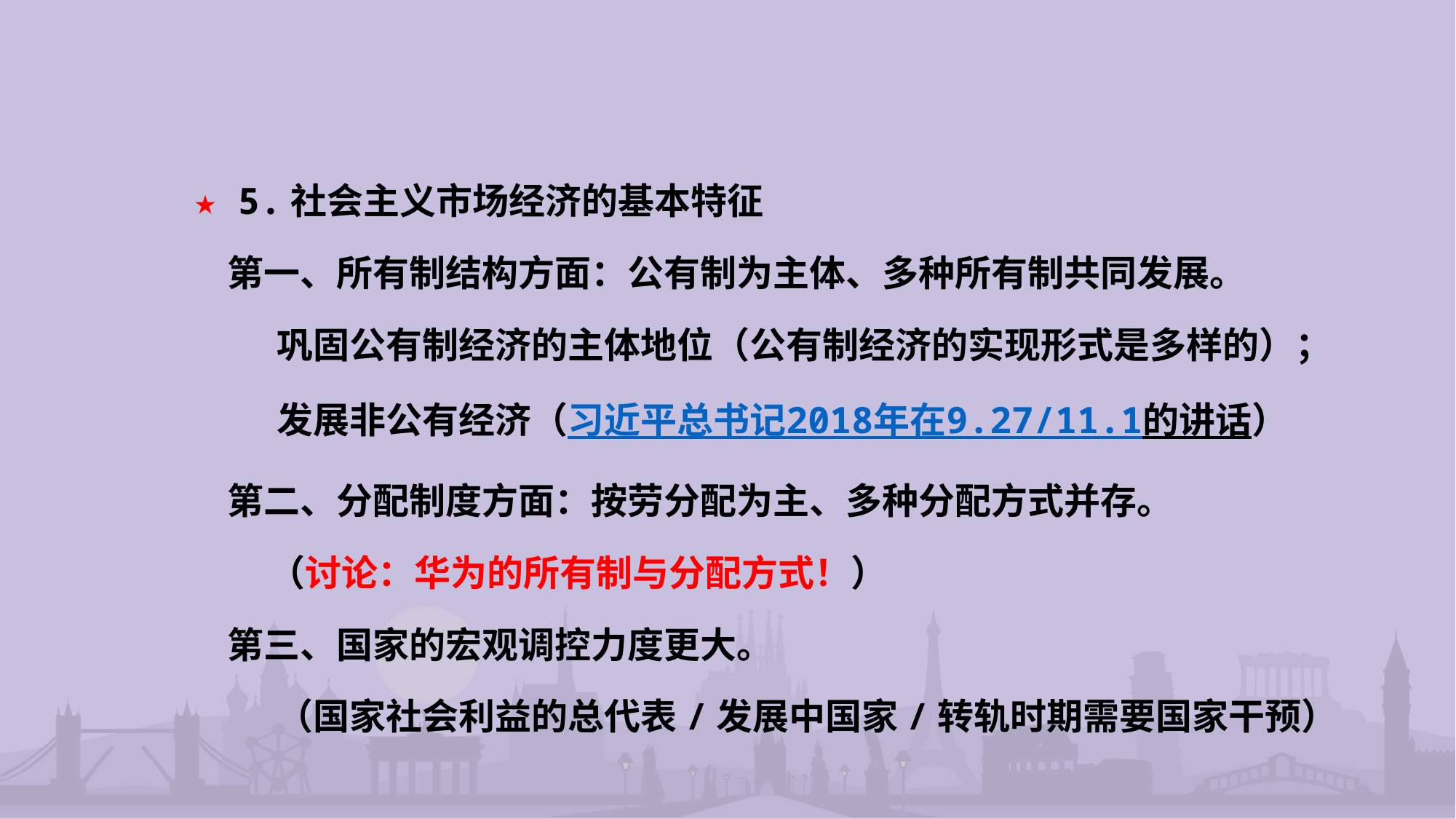

★ 5.社会主义市场经济的基本特征
   第一、所有制结构方面：公有制为主体、多种所有制共同发展。
         巩固公有制经济的主体地位（公有制经济的实现形式是多样的）；
         发展非公有经济（习近平总书记2018年在9.27/11.1的讲话）
   第二、分配制度方面：按劳分配为主、多种分配方式并存。
        （讨论：华为的所有制与分配方式！）
   第三、国家的宏观调控力度更大。
         （国家社会利益的总代表/发展中国家/转轨时期需要国家干预）